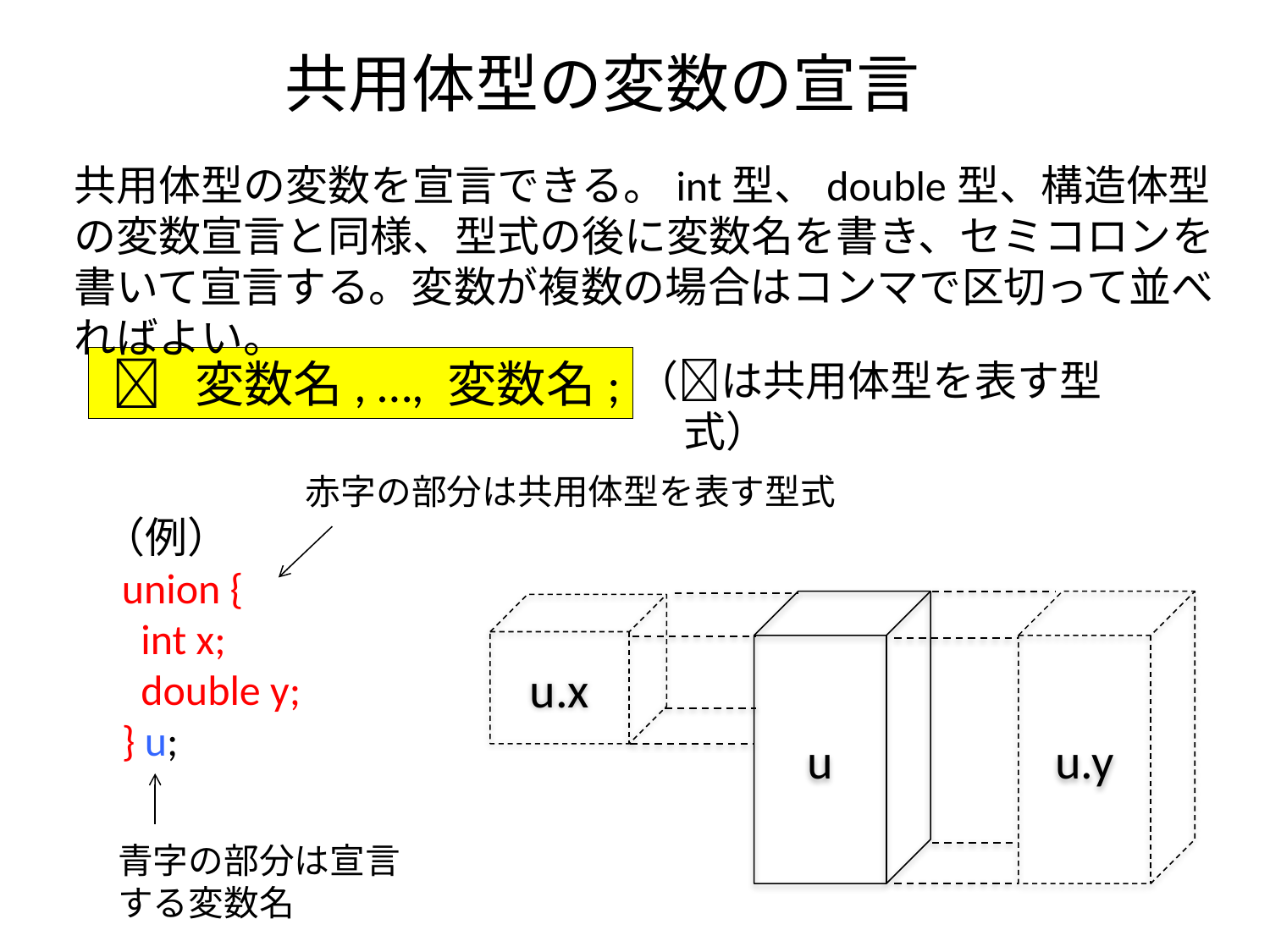

# 共用体型の変数の宣言
共用体型の変数を宣言できる。int型、double型、構造体型の変数宣言と同様、型式の後に変数名を書き、セミコロンを書いて宣言する。変数が複数の場合はコンマで区切って並べればよい。
 τ  変数名, …, 変数名;
（τは共用体型を表す型式）
赤字の部分は共用体型を表す型式
（例）
  union {
    int x;
    double y;
  } u;
u
u.y
u.x
青字の部分は宣言する変数名